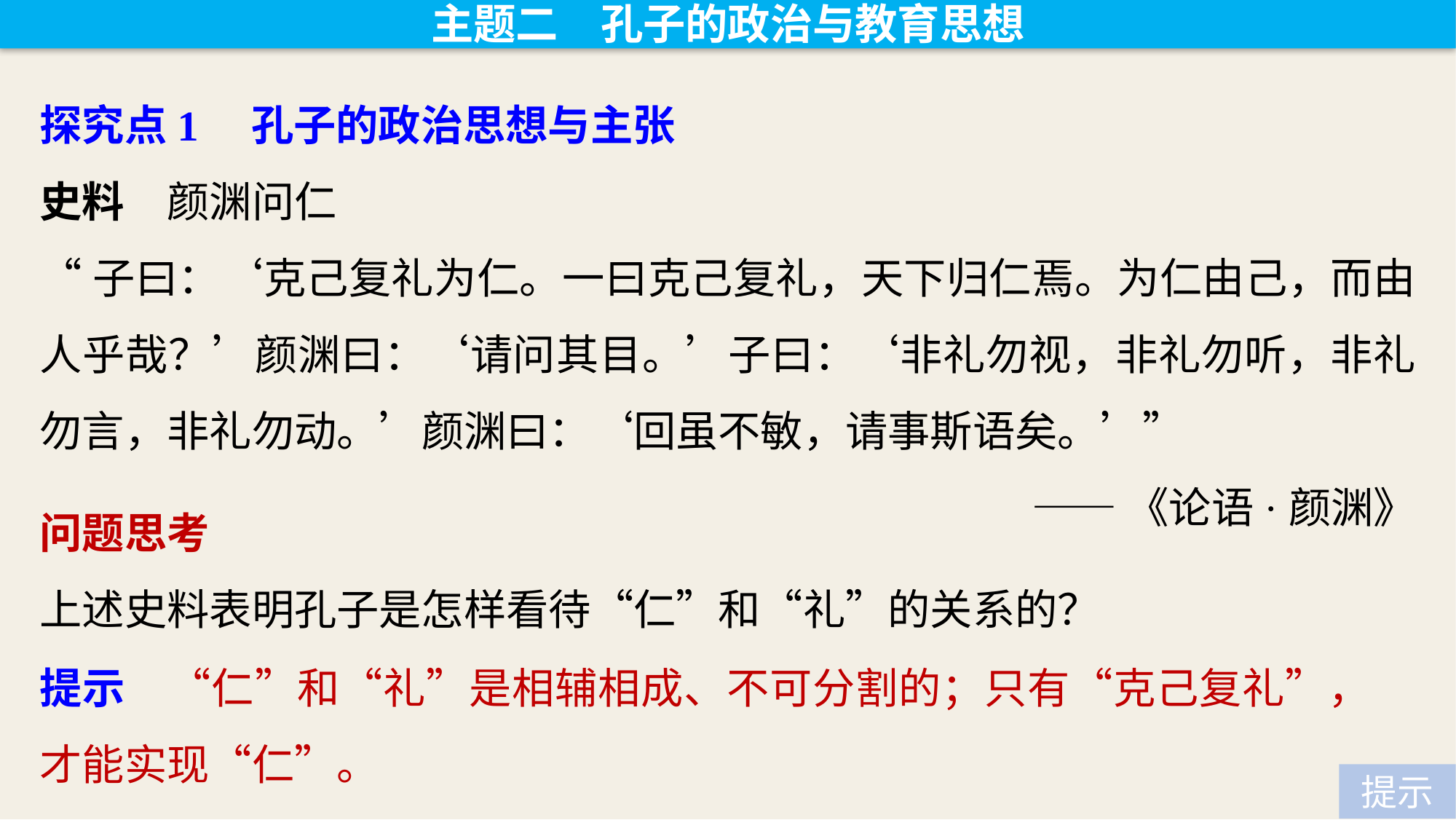

主题二　孔子的政治与教育思想
探究点1　孔子的政治思想与主张
史料　颜渊问仁
“子曰：‘克己复礼为仁。一曰克己复礼，天下归仁焉。为仁由己，而由人乎哉？’颜渊曰：‘请问其目。’子曰：‘非礼勿视，非礼勿听，非礼勿言，非礼勿动。’颜渊曰：‘回虽不敏，请事斯语矣。’”
——《论语·颜渊》
问题思考
上述史料表明孔子是怎样看待“仁”和“礼”的关系的？
提示　“仁”和“礼”是相辅相成、不可分割的；只有“克己复礼”，才能实现“仁”。
提示